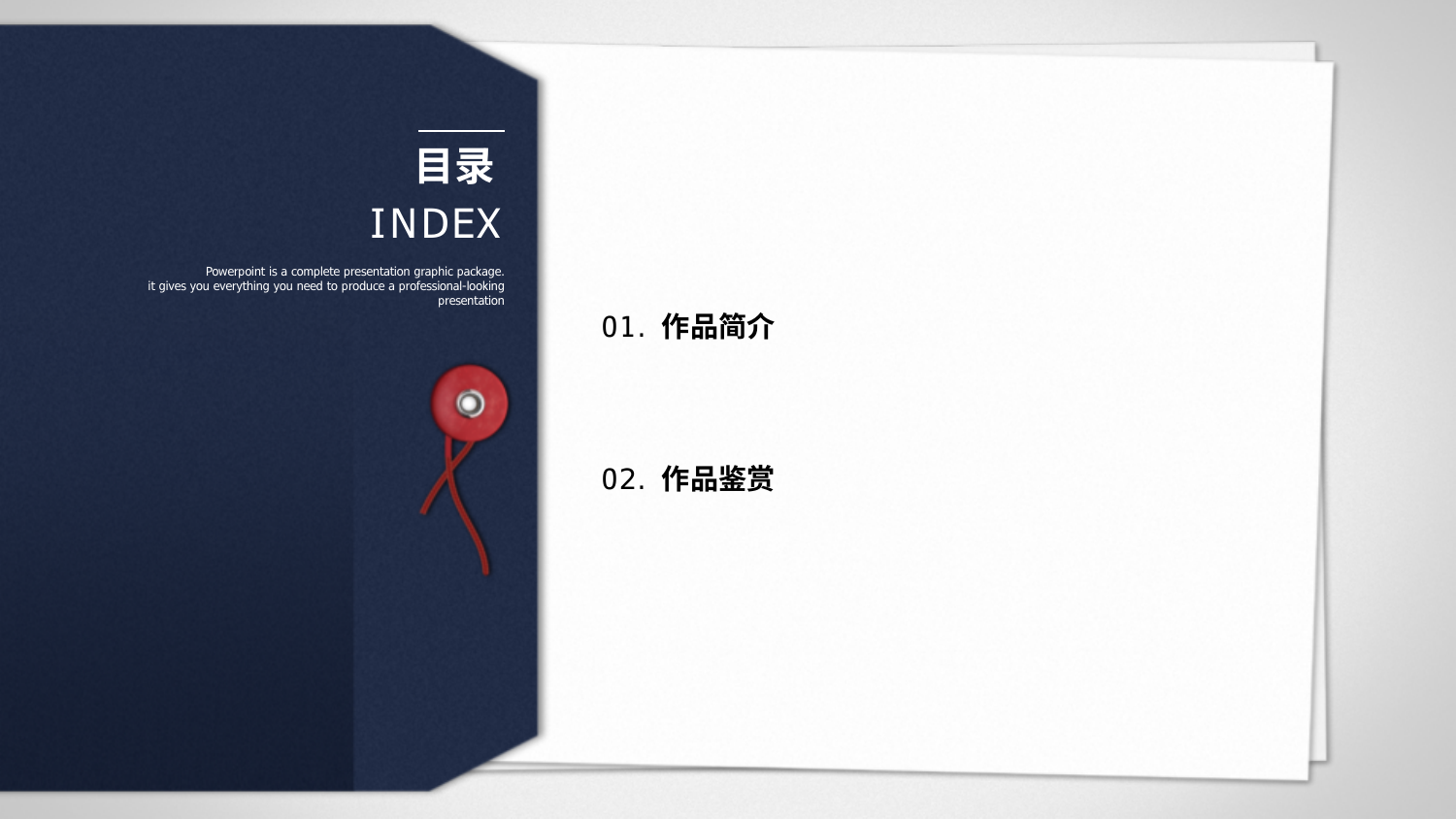

目录
INDEX
Powerpoint is a complete presentation graphic package.
it gives you everything you need to produce a professional-looking presentation
01. 作品简介
02. 作品鉴赏